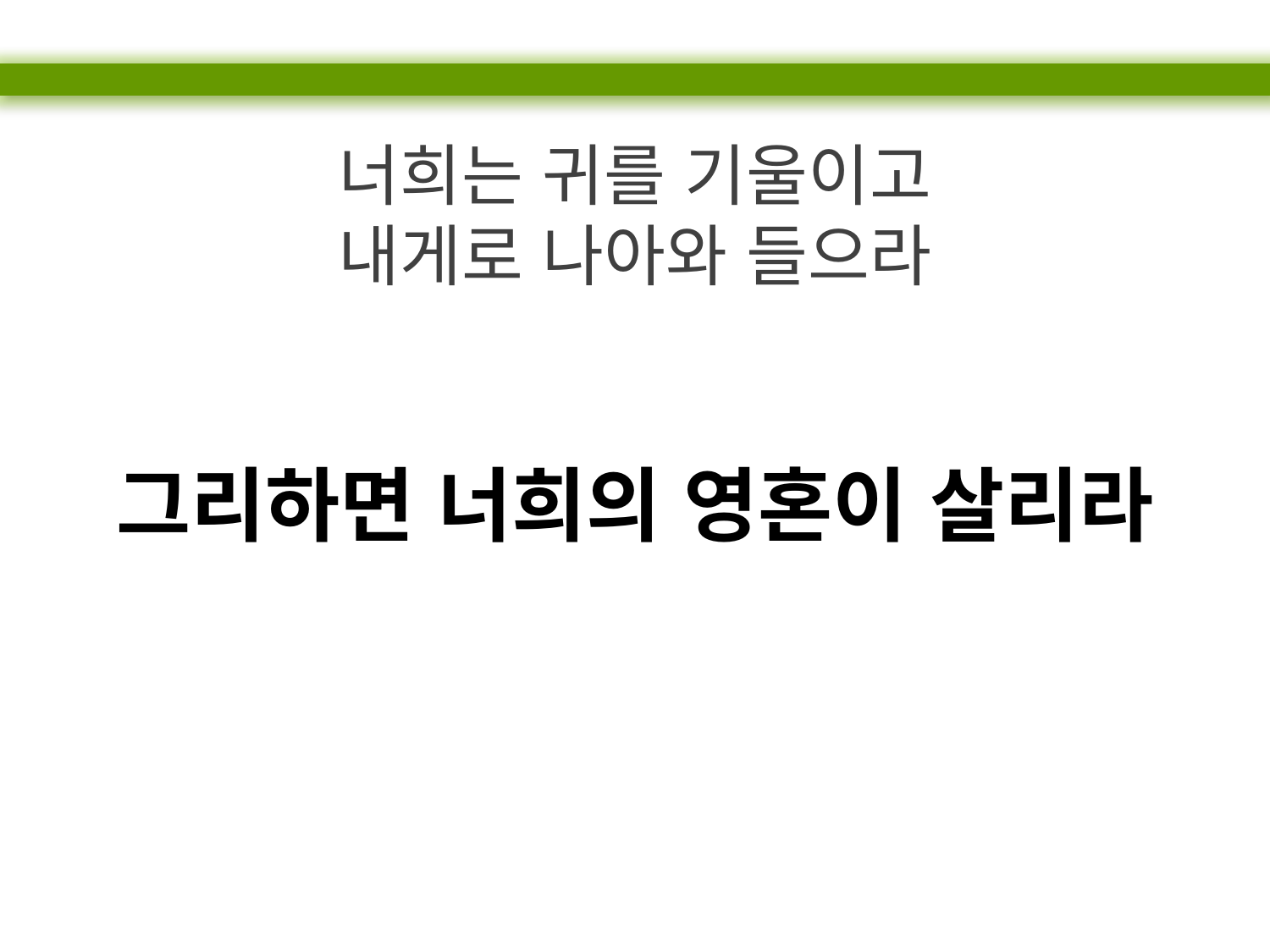

너희는 귀를 기울이고
내게로 나아와 들으라
그리하면 너희의 영혼이 살리라